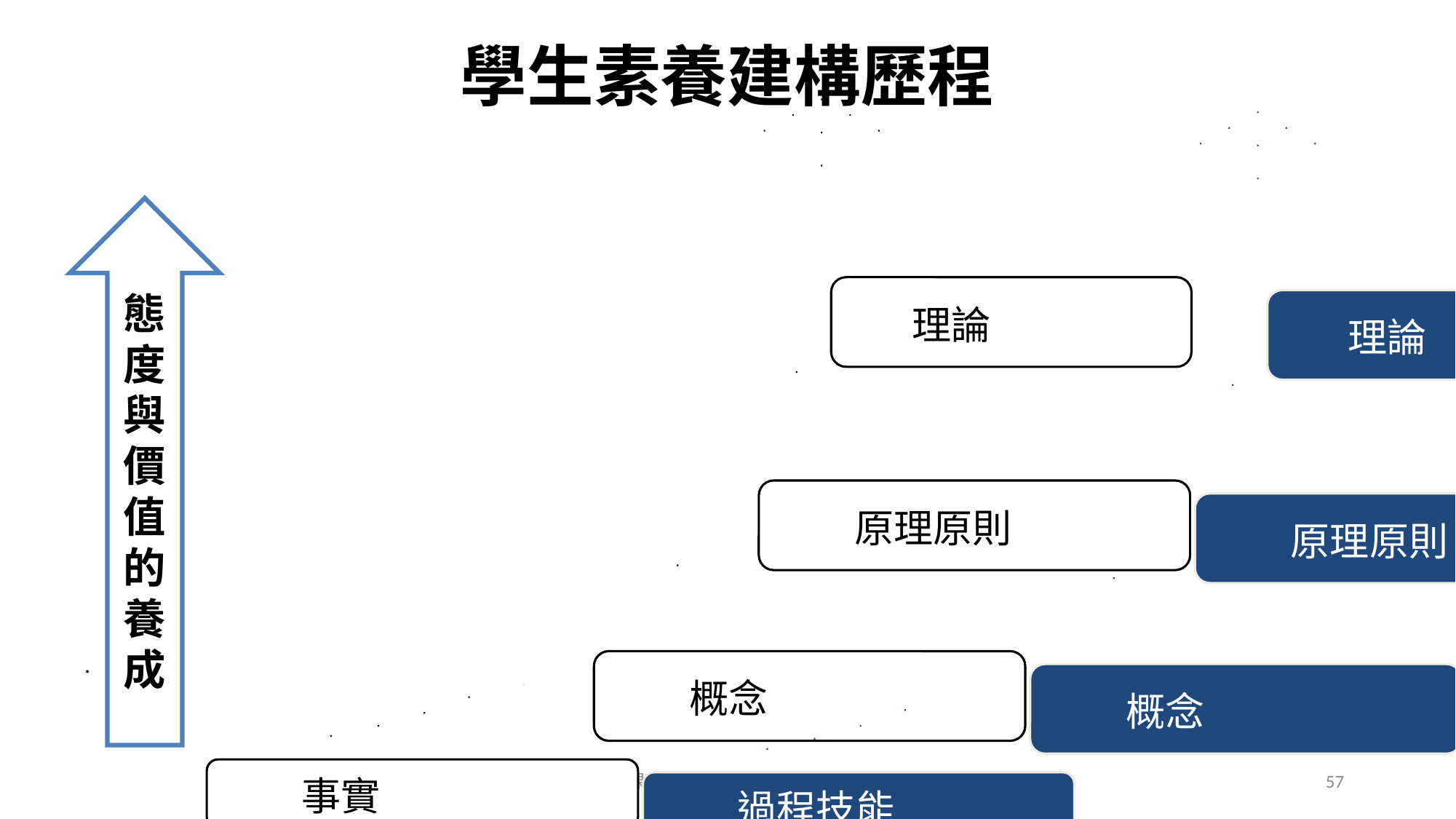

107_彈性學習課程規劃與課程發展種子培訓(藍偉瑩)
# 學生素養建構歷程
事實
原理原則
概念
理論
原理原則
概念
理論
態度與價值的養成
57